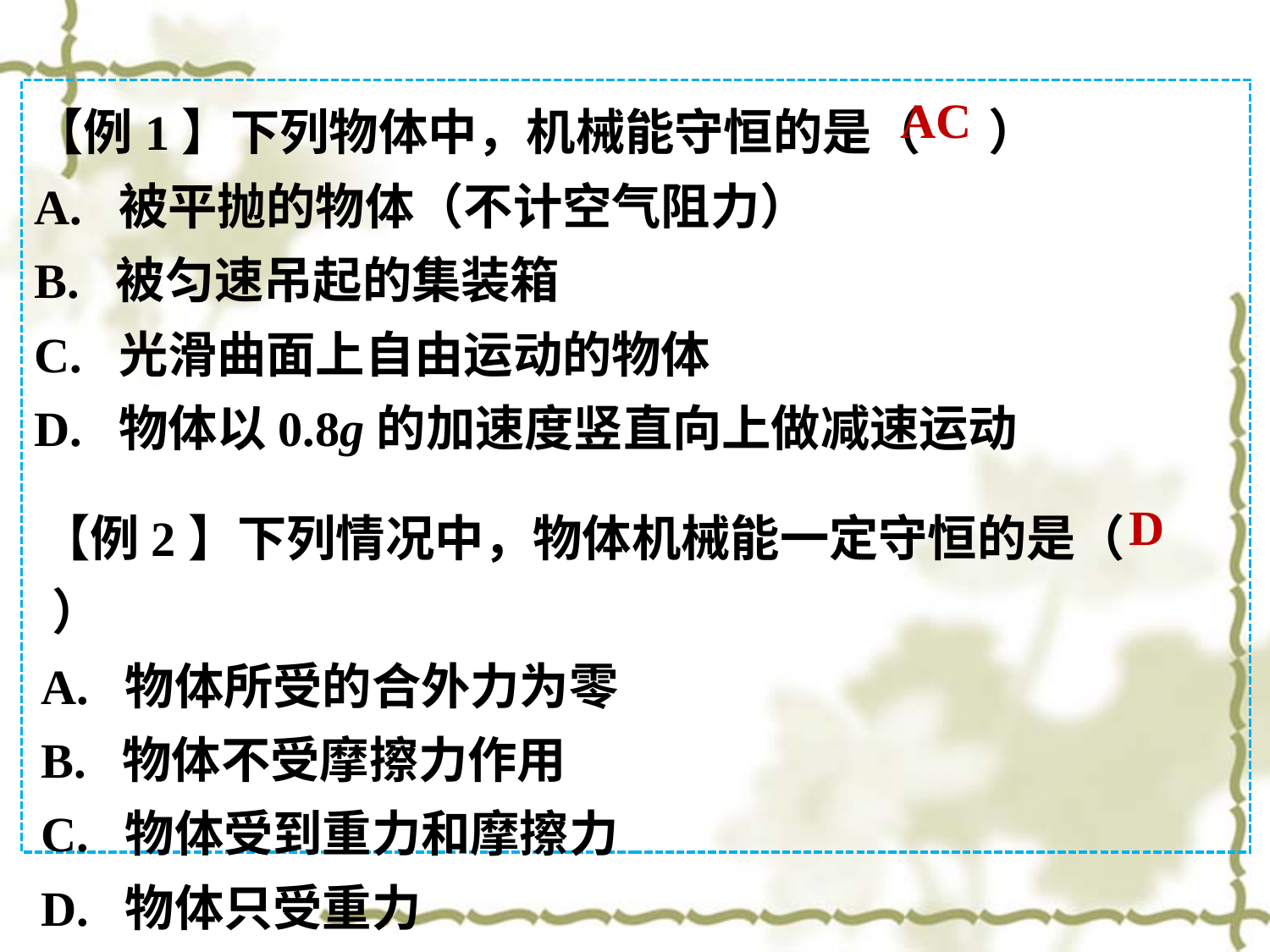

【例1】下列物体中，机械能守恒的是（      ）
A.  被平抛的物体（不计空气阻力）
B.  被匀速吊起的集装箱
C.  光滑曲面上自由运动的物体
D.  物体以0.8g的加速度竖直向上做减速运动

AC
【例2】下列情况中，物体机械能一定守恒的是（      ）
A.  物体所受的合外力为零
B.  物体不受摩擦力作用
C.  物体受到重力和摩擦力
D.  物体只受重力
D